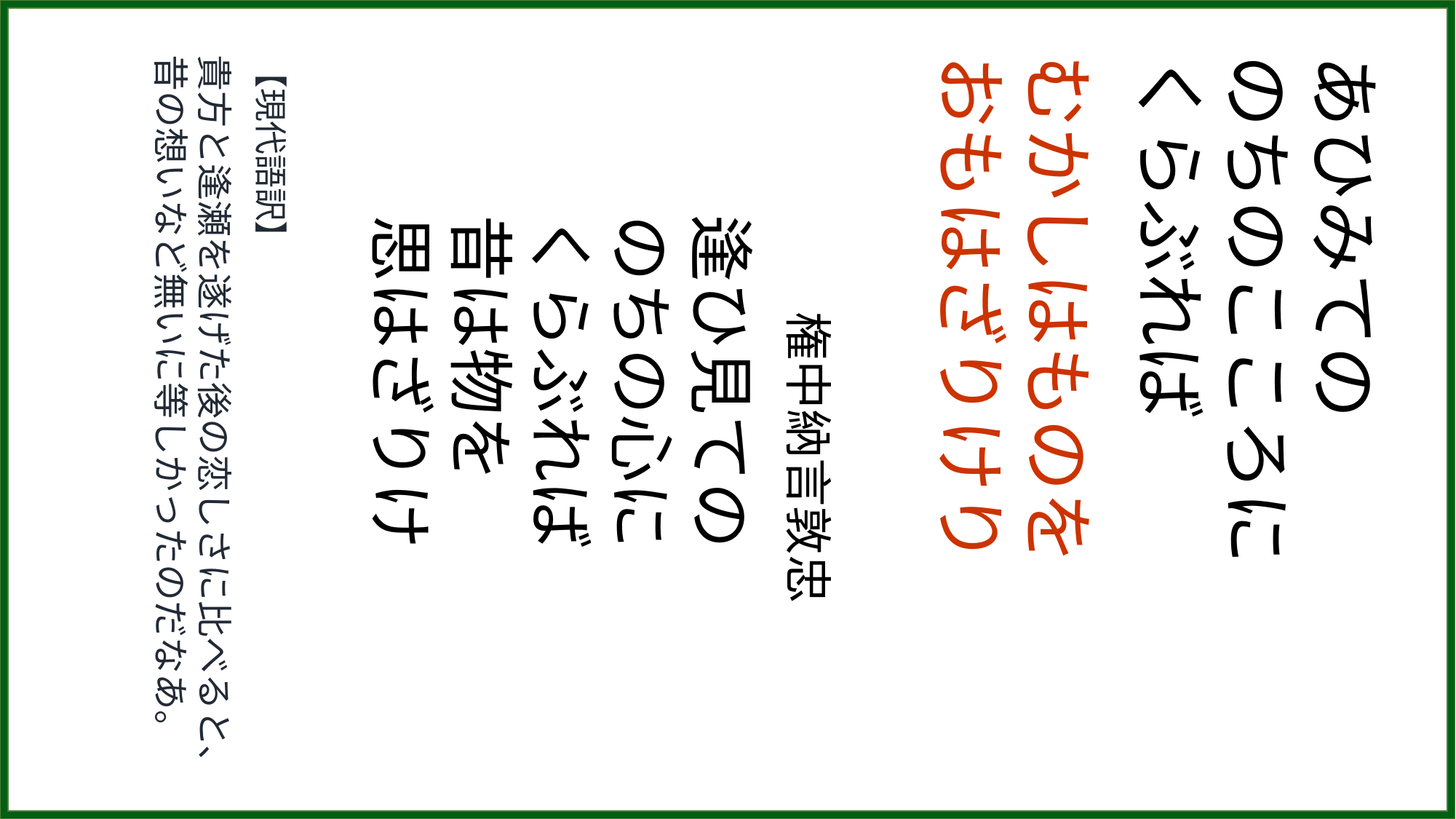

【現代語訳】

貴方と逢瀬を遂げた後の恋しさに比べると、昔の想いなど無いに等しかったのだなあ。
　　権中納言敦忠

逢ひ見ての
のちの心に
くらぶれば
昔は物を
思はざりけ
むかしはものを
おもはざりけり
あひみての
のちのこころに
くらぶれば